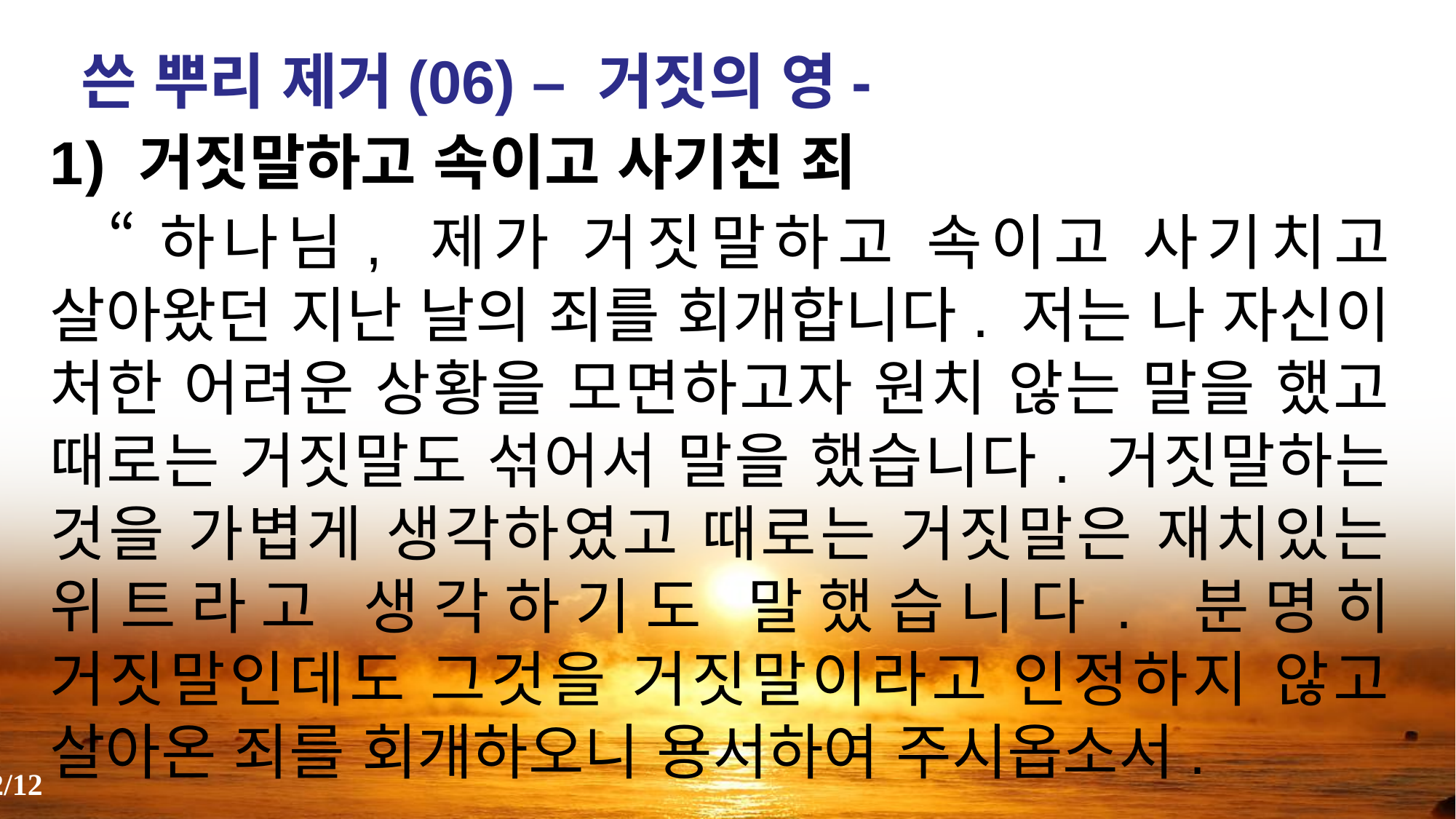

쓴 뿌리 제거(06) – 거짓의 영-
거짓말하고 속이고 사기친 죄
  “하나님, 제가 거짓말하고 속이고 사기치고 살아왔던 지난 날의 죄를 회개합니다. 저는 나 자신이 처한 어려운 상황을 모면하고자 원치 않는 말을 했고 때로는 거짓말도 섞어서 말을 했습니다. 거짓말하는 것을 가볍게 생각하였고 때로는 거짓말은 재치있는 위트라고 생각하기도 말했습니다. 분명히 거짓말인데도 그것을 거짓말이라고 인정하지 않고 살아온 죄를 회개하오니 용서하여 주시옵소서.